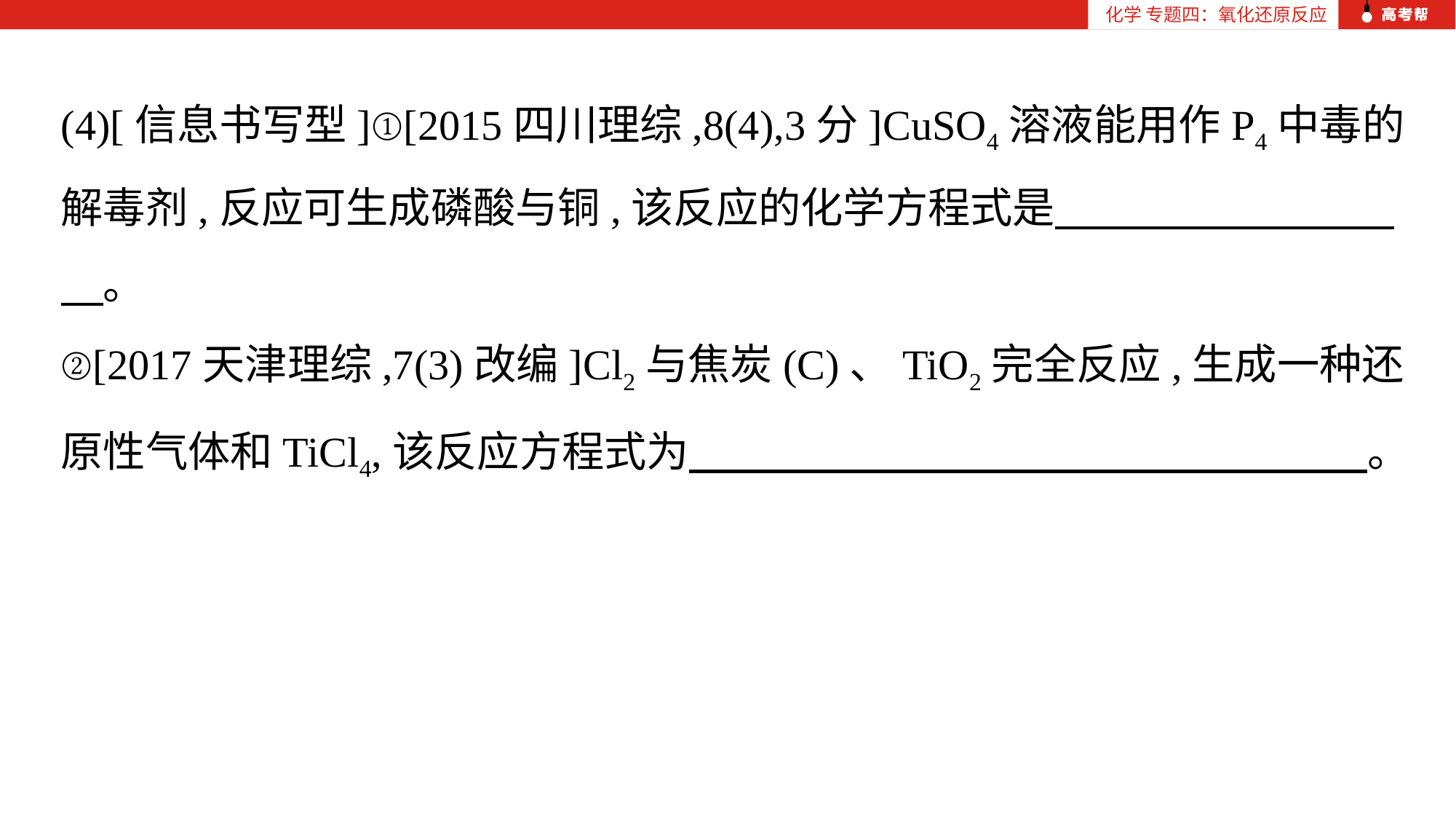

化学 专题四：氧化还原反应

(4)[信息书写型]①[2015四川理综,8(4),3分]CuSO4溶液能用作P4中毒的解毒剂,反应可生成磷酸与铜,该反应的化学方程式是　　　　　　　　　。
②[2017天津理综,7(3)改编]Cl2与焦炭(C)、TiO2完全反应,生成一种还原性气体和TiCl4,该反应方程式为　　　　　　　　　　　　　　　　。